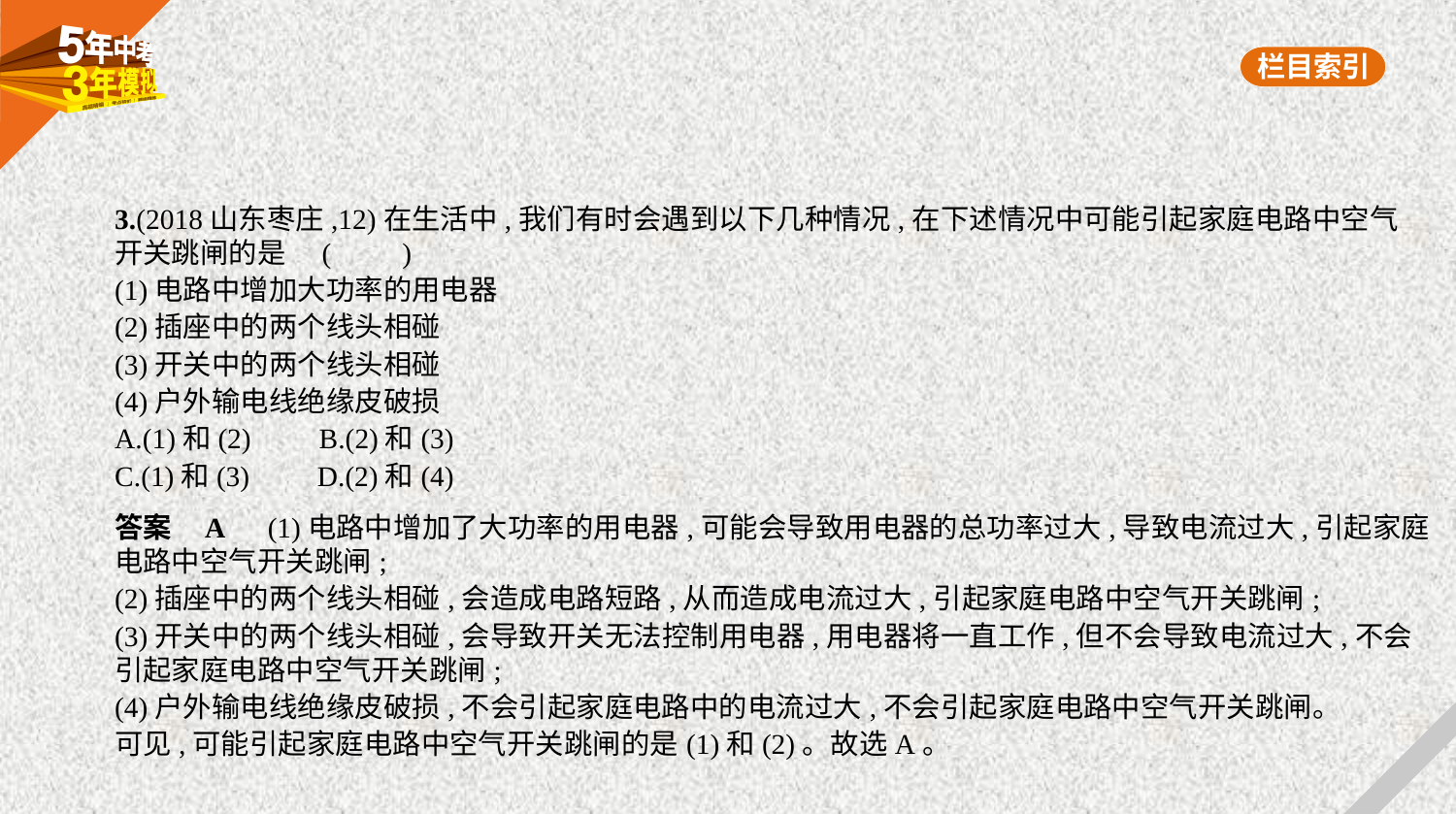

3.(2018山东枣庄,12)在生活中,我们有时会遇到以下几种情况,在下述情况中可能引起家庭电路中空气
开关跳闸的是 (　　)
(1)电路中增加大功率的用电器
(2)插座中的两个线头相碰
(3)开关中的两个线头相碰
(4)户外输电线绝缘皮破损
A.(1)和(2)　    B.(2)和(3)
C.(1)和(3)　    D.(2)和(4)
答案    A　(1)电路中增加了大功率的用电器,可能会导致用电器的总功率过大,导致电流过大,引起家庭
电路中空气开关跳闸;
(2)插座中的两个线头相碰,会造成电路短路,从而造成电流过大,引起家庭电路中空气开关跳闸;
(3)开关中的两个线头相碰,会导致开关无法控制用电器,用电器将一直工作,但不会导致电流过大,不会
引起家庭电路中空气开关跳闸;
(4)户外输电线绝缘皮破损,不会引起家庭电路中的电流过大,不会引起家庭电路中空气开关跳闸。
可见,可能引起家庭电路中空气开关跳闸的是(1)和(2)。故选A。